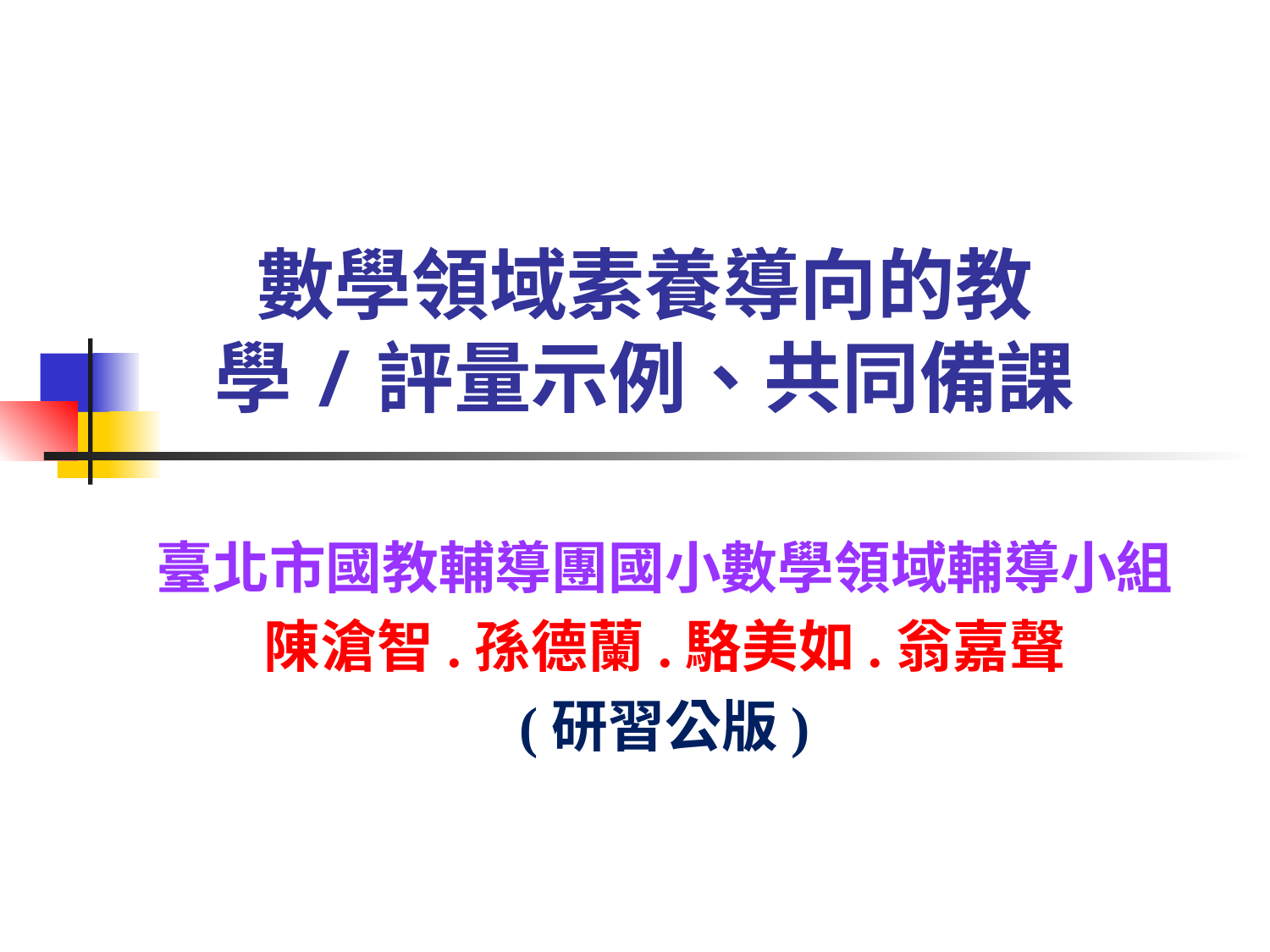

# 數學領域素養導向的教學/評量示例、共同備課
臺北市國教輔導團國小數學領域輔導小組
陳滄智.孫德蘭.駱美如.翁嘉聲
(研習公版)